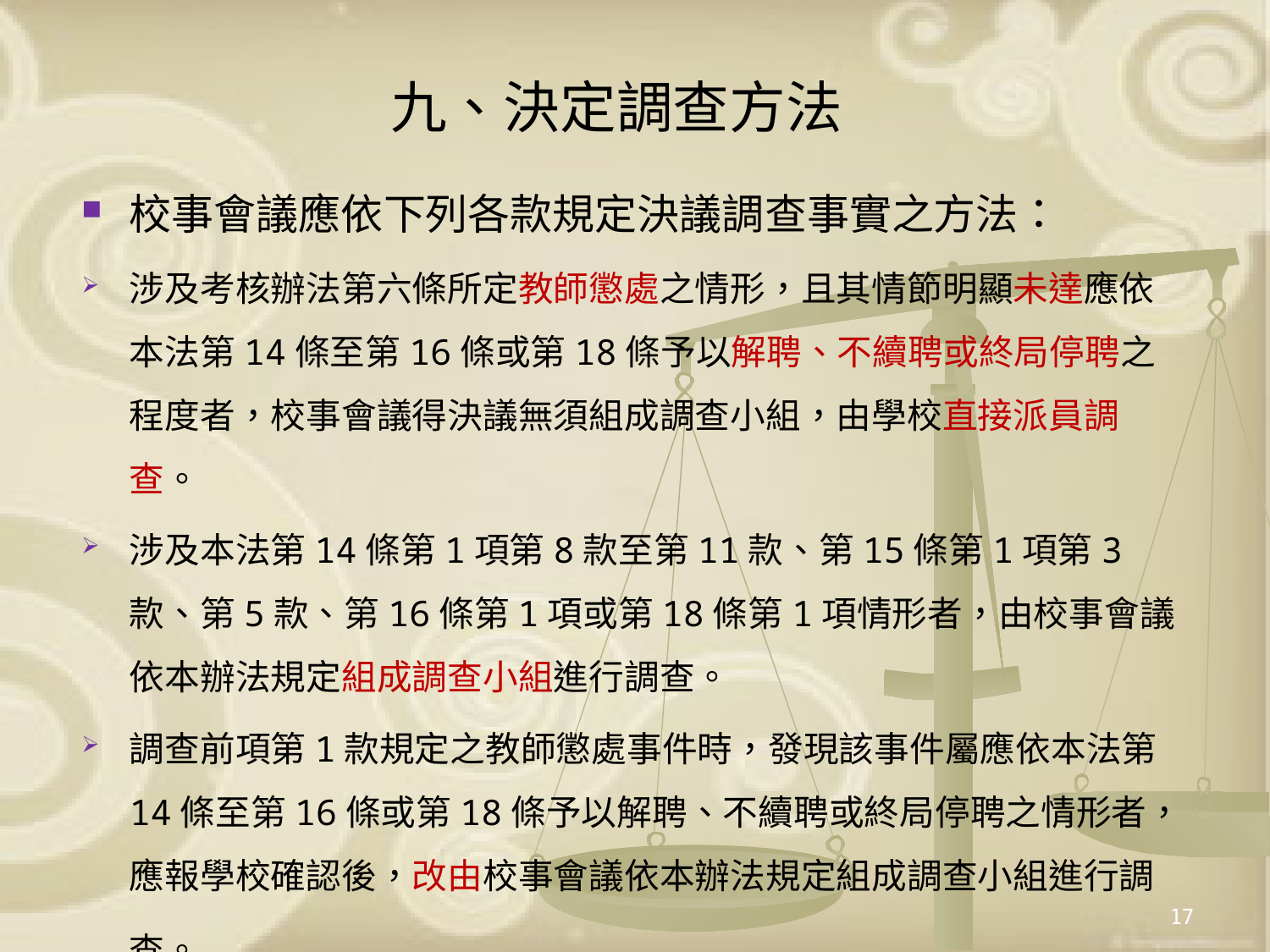

# 九、決定調查方法
校事會議應依下列各款規定決議調查事實之方法：
涉及考核辦法第六條所定教師懲處之情形，且其情節明顯未達應依本法第14條至第16條或第18條予以解聘、不續聘或終局停聘之程度者，校事會議得決議無須組成調查小組，由學校直接派員調查。
涉及本法第14條第1項第8款至第11款、第15條第1項第3款、第5款、第16條第1項或第18條第1項情形者，由校事會議依本辦法規定組成調查小組進行調查。
調查前項第1款規定之教師懲處事件時，發現該事件屬應依本法第14條至第16條或第18條予以解聘、不續聘或終局停聘之情形者，應報學校確認後，改由校事會議依本辦法規定組成調查小組進行調查。

17